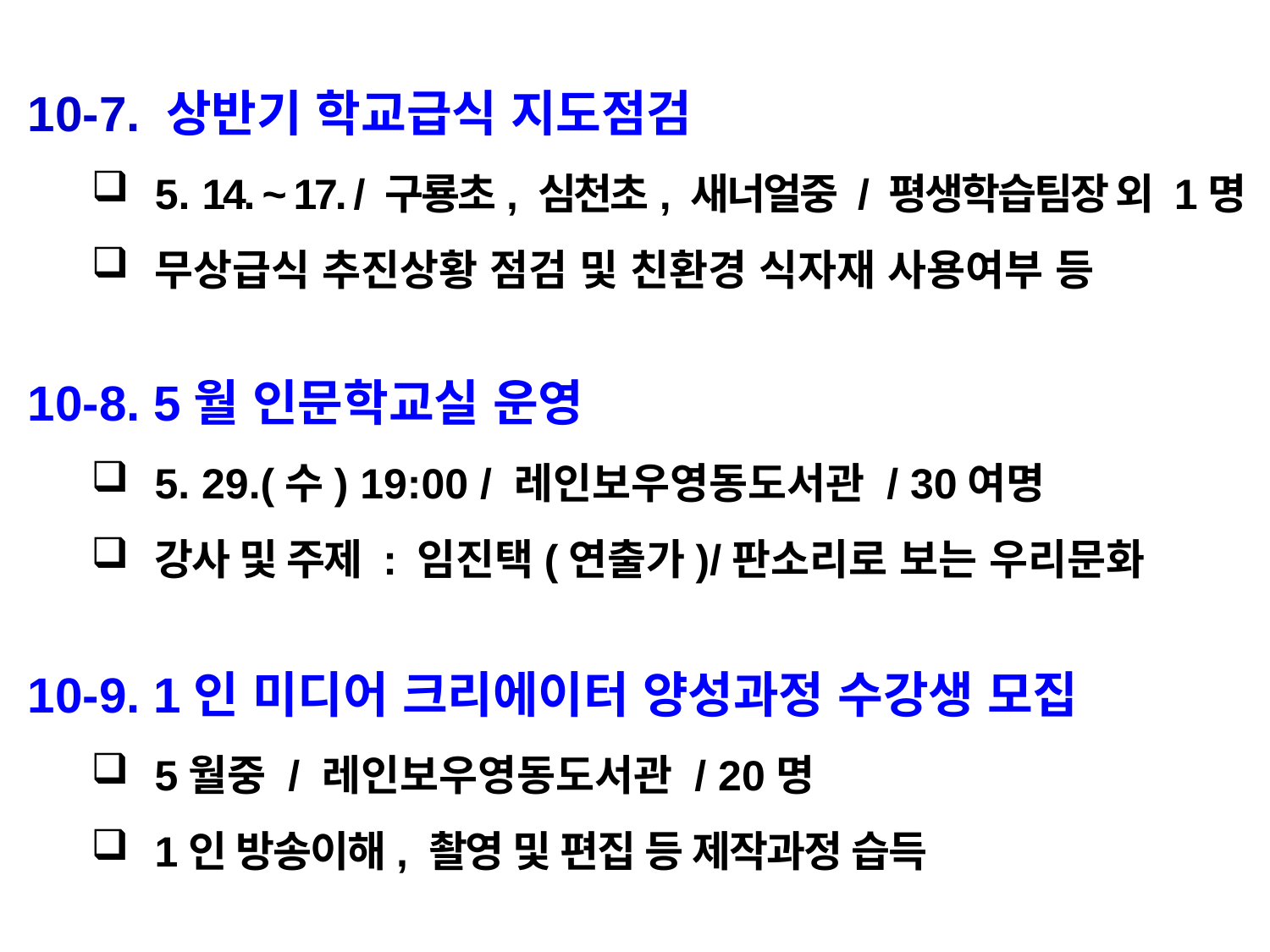

10-7. 상반기 학교급식 지도점검
5. 14. ~ 17. / 구룡초, 심천초, 새너얼중 / 평생학습팀장 외 1명
무상급식 추진상황 점검 및 친환경 식자재 사용여부 등
10-8. 5월 인문학교실 운영
5. 29.(수) 19:00 / 레인보우영동도서관 / 30여명
강사 및 주제 : 임진택(연출가)/판소리로 보는 우리문화

10-9. 1인 미디어 크리에이터 양성과정 수강생 모집
5월중 / 레인보우영동도서관 / 20명
1인 방송이해, 촬영 및 편집 등 제작과정 습득